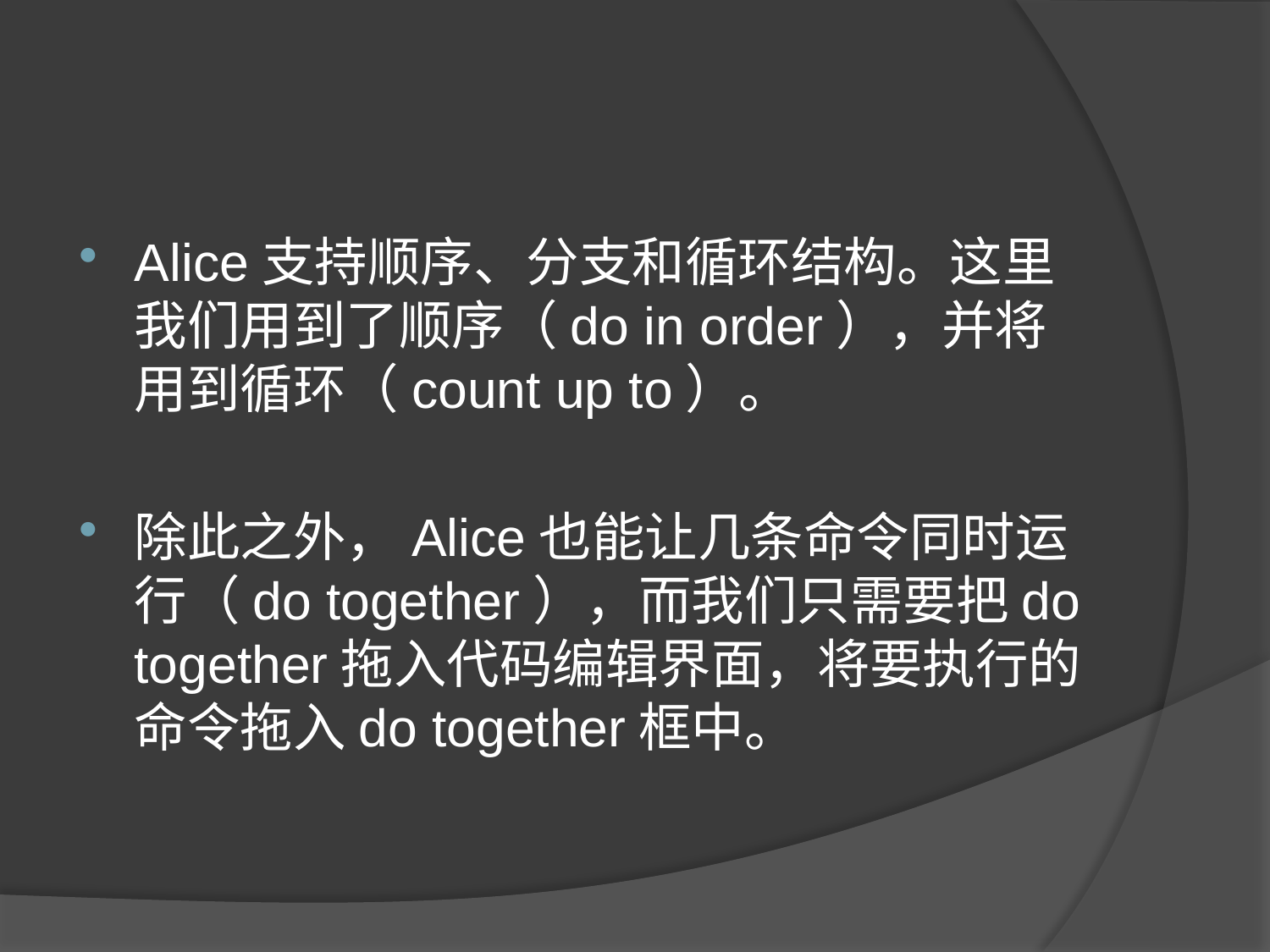

#
Alice支持顺序、分支和循环结构。这里我们用到了顺序（do in order），并将用到循环（count up to）。

除此之外，Alice也能让几条命令同时运行（do together），而我们只需要把do together拖入代码编辑界面，将要执行的命令拖入do together框中。